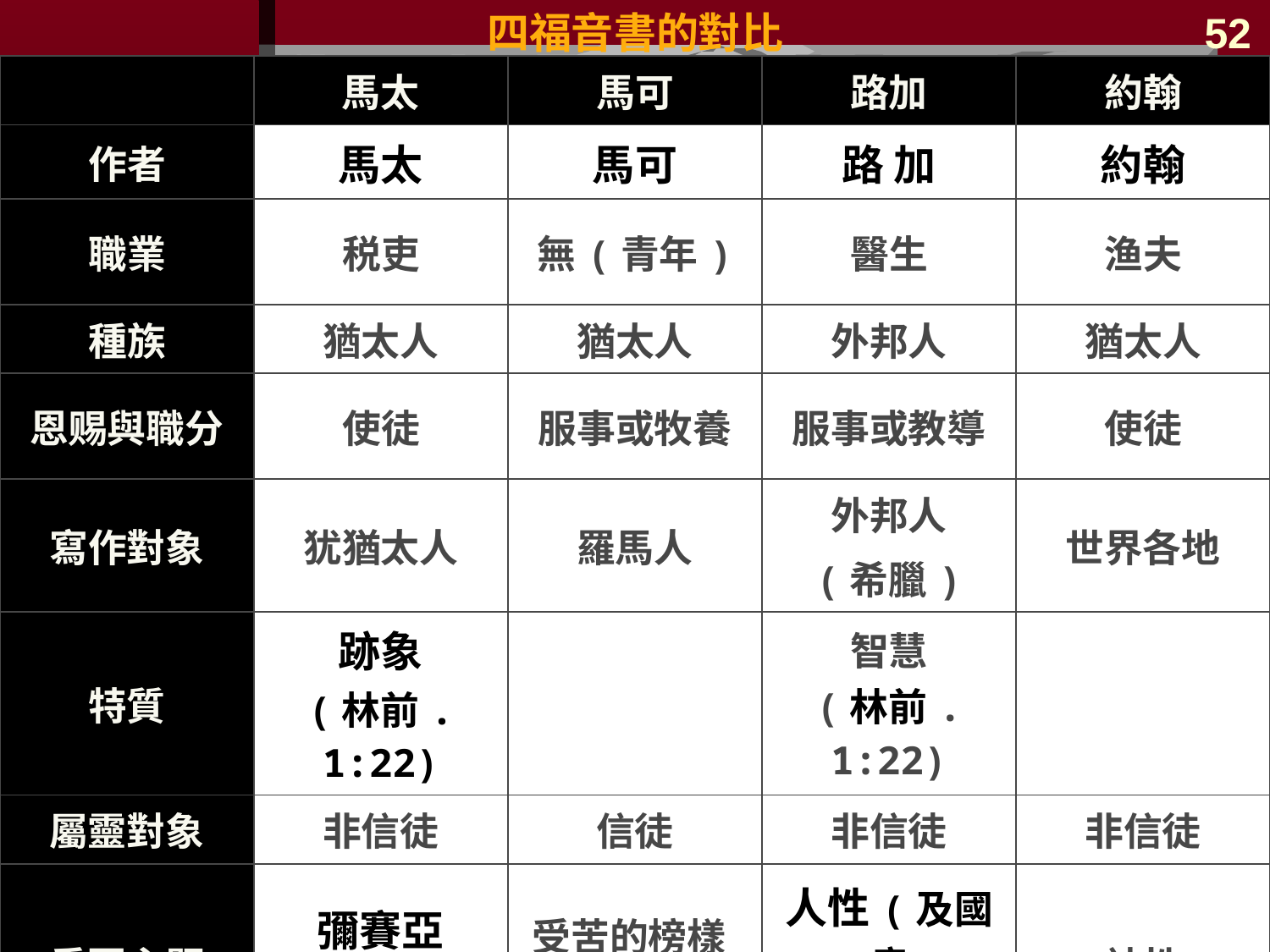

# 四福音書的對比
52
|  | 馬太 | 馬可 | 路加 | 約翰 |
| --- | --- | --- | --- | --- |
| 作者 | 馬太 | 馬可 | 路 加 | 約翰 |
| 職業 | 税吏 | 無(青年) | 醫生 | 渔夫 |
| 種族 | 猶太人 | 猶太人 | 外邦人 | 猶太人 |
| 恩赐與職分 | 使徒 | 服事或牧養 | 服事或教導 | 使徒 |
| 寫作對象 | 犹猶太人 | 羅馬人 | 外邦人 (希臘) | 世界各地 |
| 特質 | 跡象 (林前. 1:22) |  | 智慧 (林前. 1:22) |  |
| 屬靈對象 | 非信徒 | 信徒 | 非信徒 | 非信徒 |
| 重要主题 | 彌賽亞 與國度 | 受苦的榜樣(强調門訓) | 人性(及國度 擴展) | 神性 |